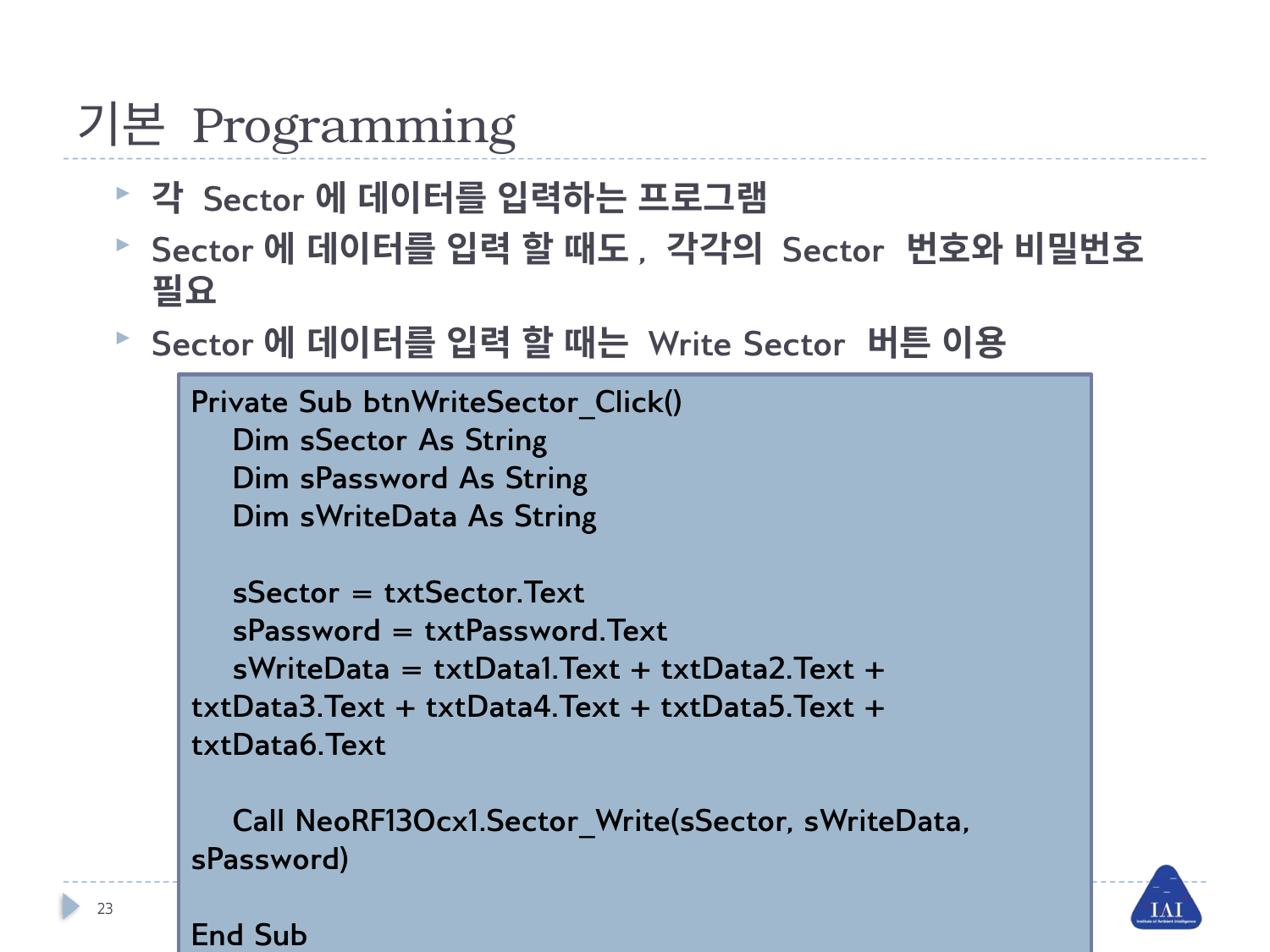

# 기본 Programming
각 Sector에 데이터를 입력하는 프로그램
Sector에 데이터를 입력 할 때도, 각각의 Sector 번호와 비밀번호 필요
Sector에 데이터를 입력 할 때는 Write Sector 버튼 이용

Private Sub btnWriteSector_Click()
    Dim sSector As String
    Dim sPassword As String
    Dim sWriteData As String

    sSector = txtSector.Text
    sPassword = txtPassword.Text
    sWriteData = txtData1.Text + txtData2.Text + txtData3.Text + txtData4.Text + txtData5.Text + txtData6.Text

    Call NeoRF13Ocx1.Sector_Write(sSector, sWriteData, sPassword)

End Sub